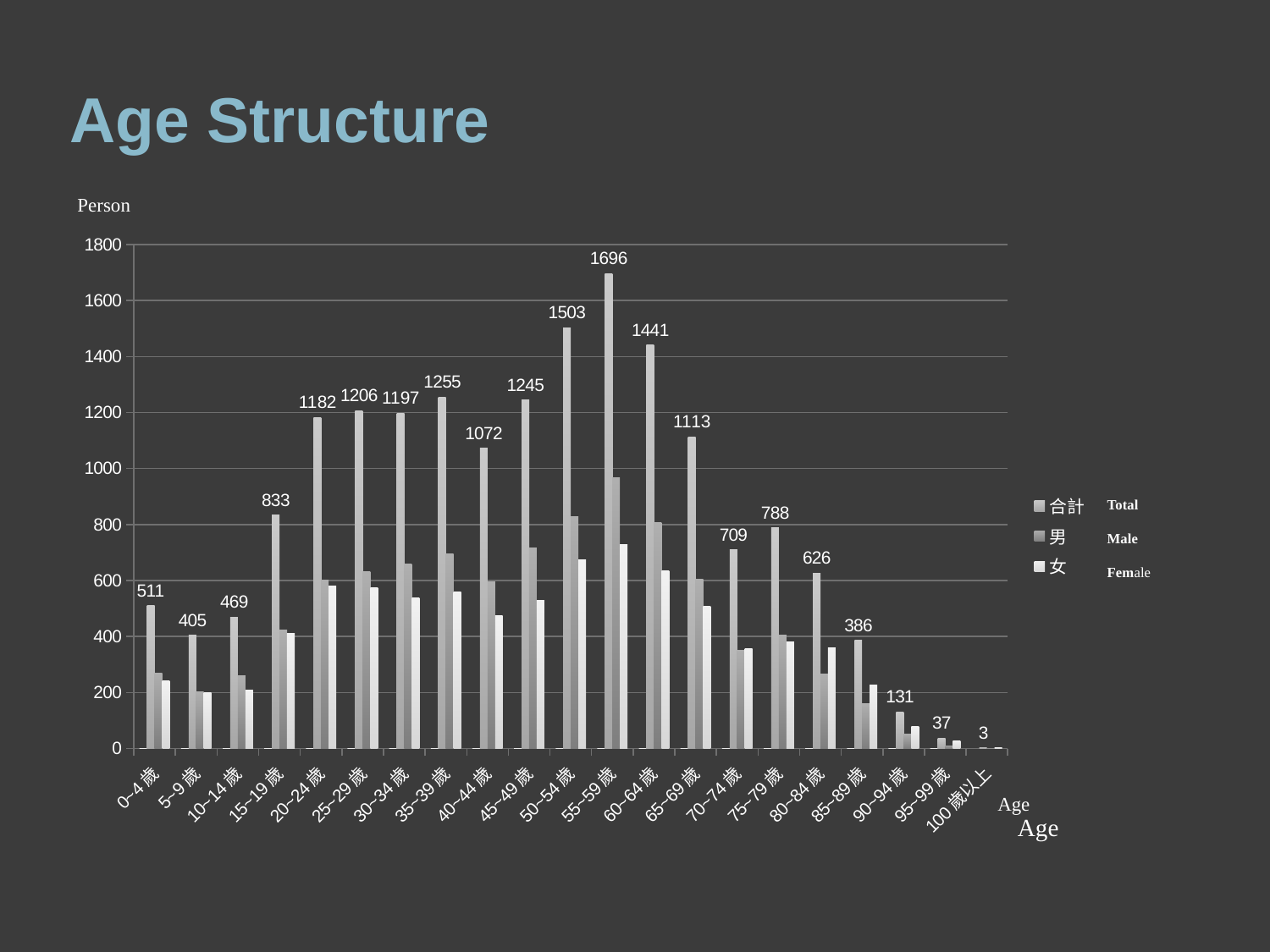

# Age Structure
Person

### Chart

| Category |  | 合計 | 男 | 女 |
|---|---|---|---|---|
| 0~4歲 | 0.0 | 511.0 | 270.0 | 241.0 |
| 5~9歲 | 0.0 | 405.0 | 204.0 | 201.0 |
| 10~14歲 | 0.0 | 469.0 | 259.0 | 210.0 |
| 15~19歲 | 0.0 | 833.0 | 422.0 | 411.0 |
| 20~24歲 | 0.0 | 1182.0 | 603.0 | 579.0 |
| 25~29歲 | 0.0 | 1206.0 | 632.0 | 574.0 |
| 30~34歲 | 0.0 | 1197.0 | 659.0 | 538.0 |
| 35~39歲 | 0.0 | 1255.0 | 696.0 | 559.0 |
| 40~44歲 | 0.0 | 1072.0 | 596.0 | 476.0 |
| 45~49歲 | 0.0 | 1245.0 | 716.0 | 529.0 |
| 50~54歲 | 0.0 | 1503.0 | 829.0 | 674.0 |
| 55~59歲 | 0.0 | 1696.0 | 967.0 | 729.0 |
| 60~64歲 | 0.0 | 1441.0 | 806.0 | 635.0 |
| 65~69歲 | 0.0 | 1113.0 | 605.0 | 508.0 |
| 70~74歲 | 0.0 | 709.0 | 351.0 | 358.0 |
| 75~79歲 | 0.0 | 788.0 | 406.0 | 382.0 |
| 80~84歲 | 0.0 | 626.0 | 267.0 | 359.0 |
| 85~89歲 | 0.0 | 386.0 | 159.0 | 227.0 |
| 90~94歲 | 0.0 | 131.0 | 53.0 | 78.0 |
| 95~99歲 | 0.0 | 37.0 | 10.0 | 27.0 |
| 100歲以上 | None | 3.0 | 1.0 | 2.0 |
Total

Male

Female
Age
Age